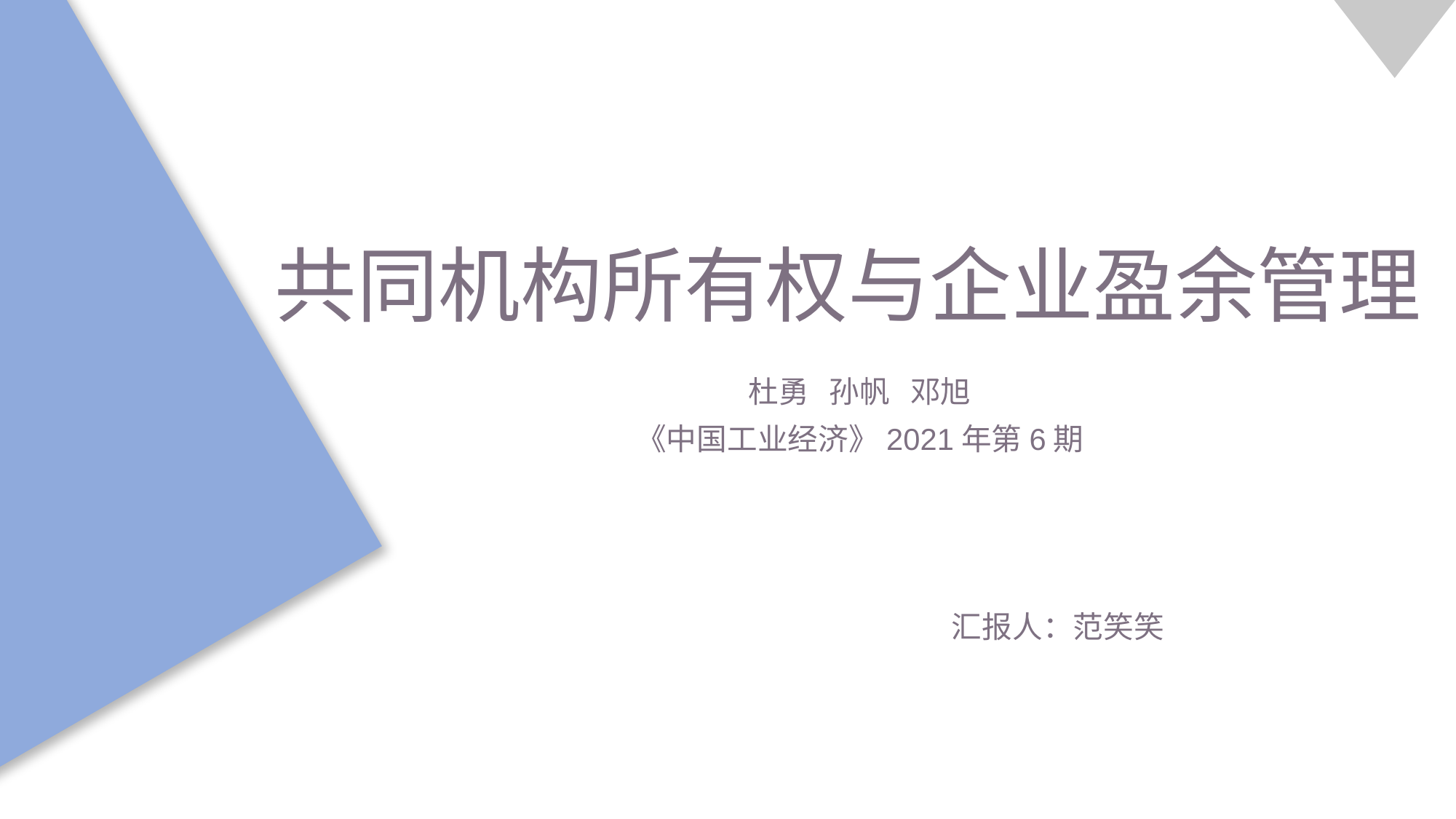

共同机构所有权与企业盈余管理
杜勇   孙帆   邓旭
《中国工业经济》2021年第6期
汇报人：范笑笑